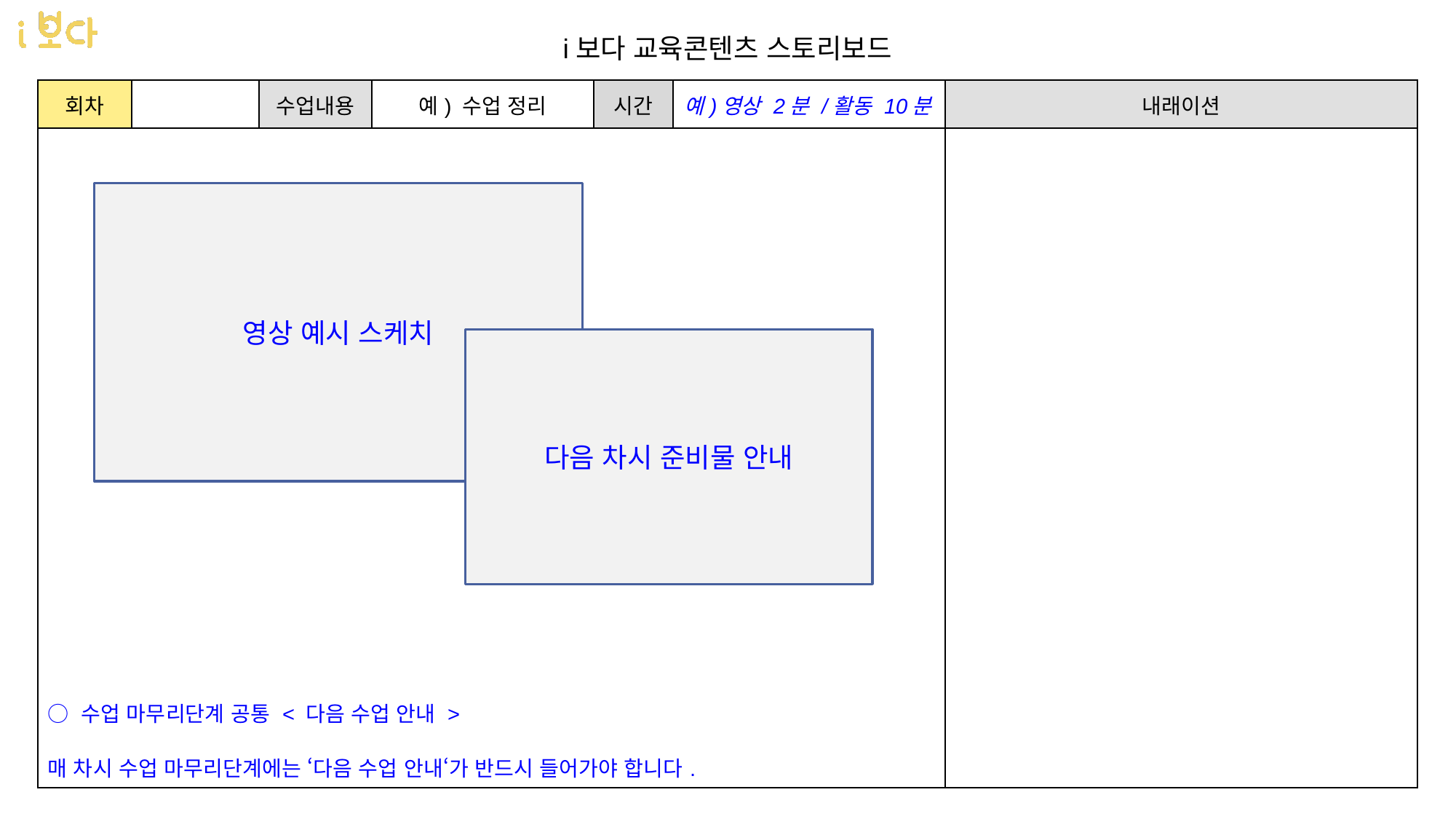

i보다 교육콘텐츠 스토리보드
| 회차 |  | 수업내용 | 예) 수업 정리 | 시간 | 예)영상 2분 /활동 10분 | 내래이션 |
| --- | --- | --- | --- | --- | --- | --- |
| ○ 수업 마무리단계 공통 < 다음 수업 안내 > 매 차시 수업 마무리단계에는 ‘다음 수업 안내‘가 반드시 들어가야 합니다. |  |  |  |  |  |  |
영상 예시 스케치
다음 차시 준비물 안내